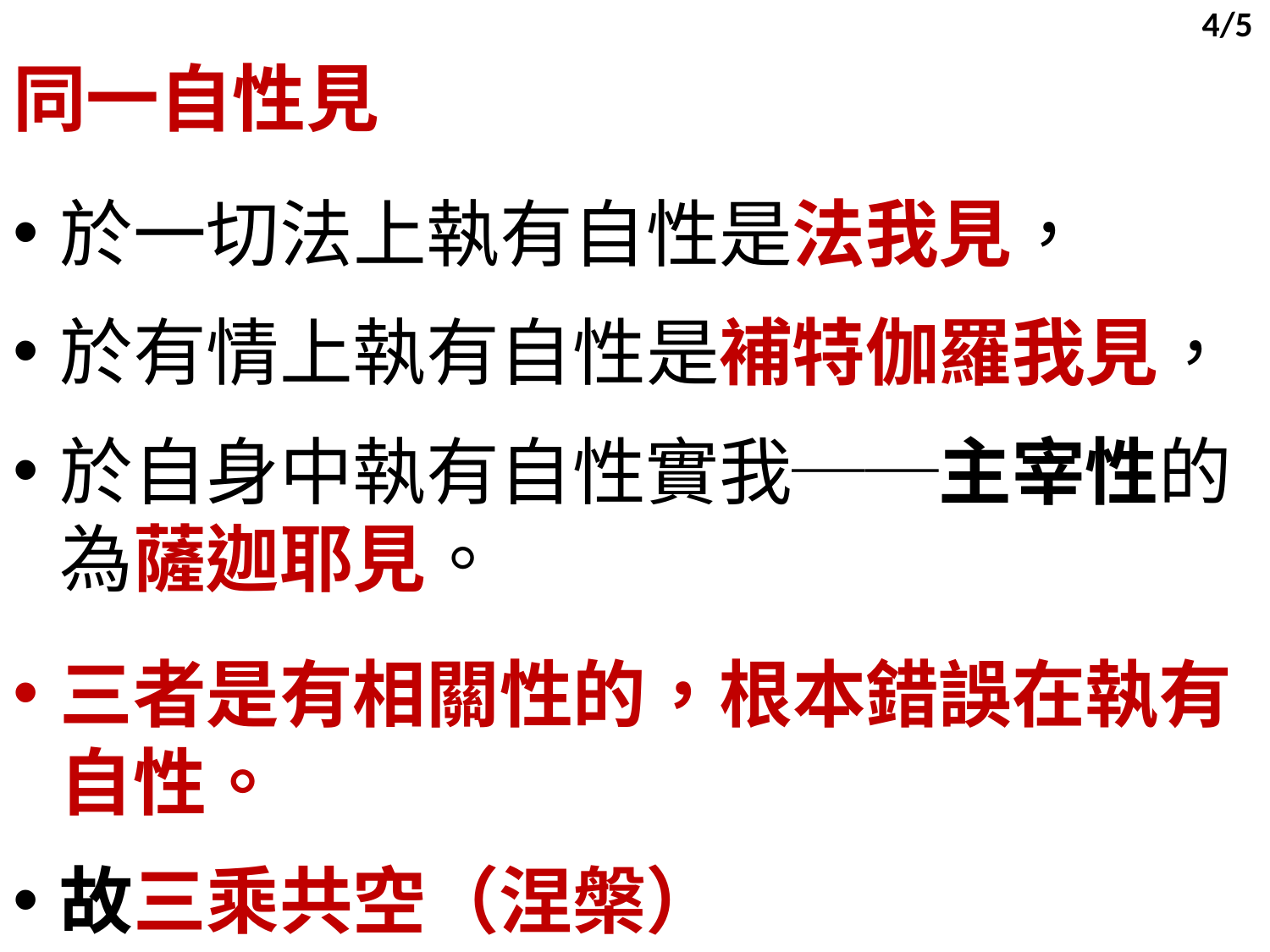

4/5
同一自性見
於一切法上執有自性是法我見，
於有情上執有自性是補特伽羅我見，
於自身中執有自性實我──主宰性的為薩迦耶見。
三者是有相關性的，根本錯誤在執有自性。
故三乘共空（涅槃）